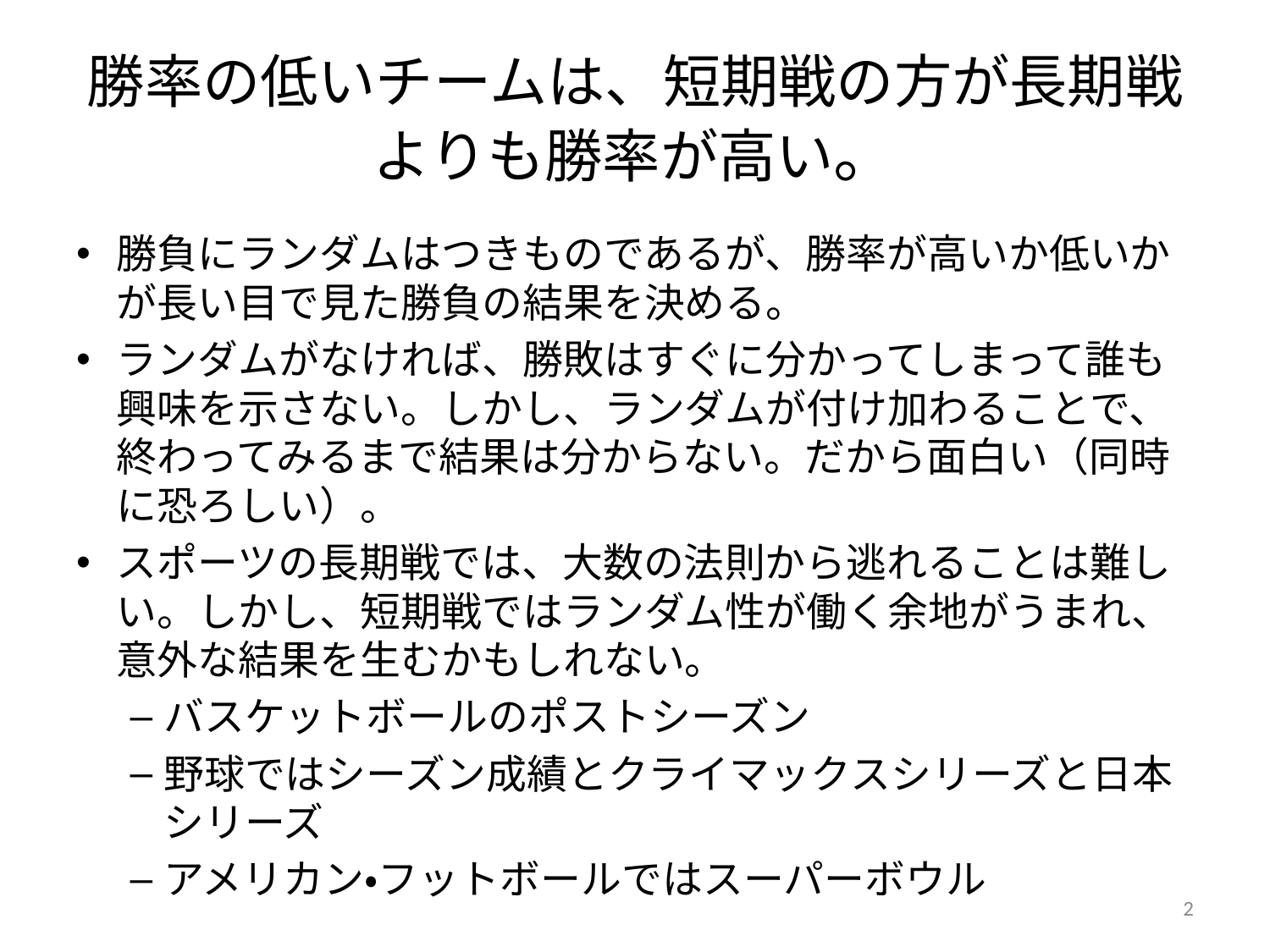

# 勝率の低いチームは、短期戦の方が長期戦よりも勝率が高い。
勝負にランダムはつきものであるが、勝率が高いか低いかが長い目で見た勝負の結果を決める。
ランダムがなければ、勝敗はすぐに分かってしまって誰も興味を示さない。しかし、ランダムが付け加わることで、終わってみるまで結果は分からない。だから面白い（同時に恐ろしい）。
スポーツの長期戦では、大数の法則から逃れることは難しい。しかし、短期戦ではランダム性が働く余地がうまれ、意外な結果を生むかもしれない。
バスケットボールのポストシーズン
野球ではシーズン成績とクライマックスシリーズと日本シリーズ
アメリカン・フットボールではスーパーボウル

2